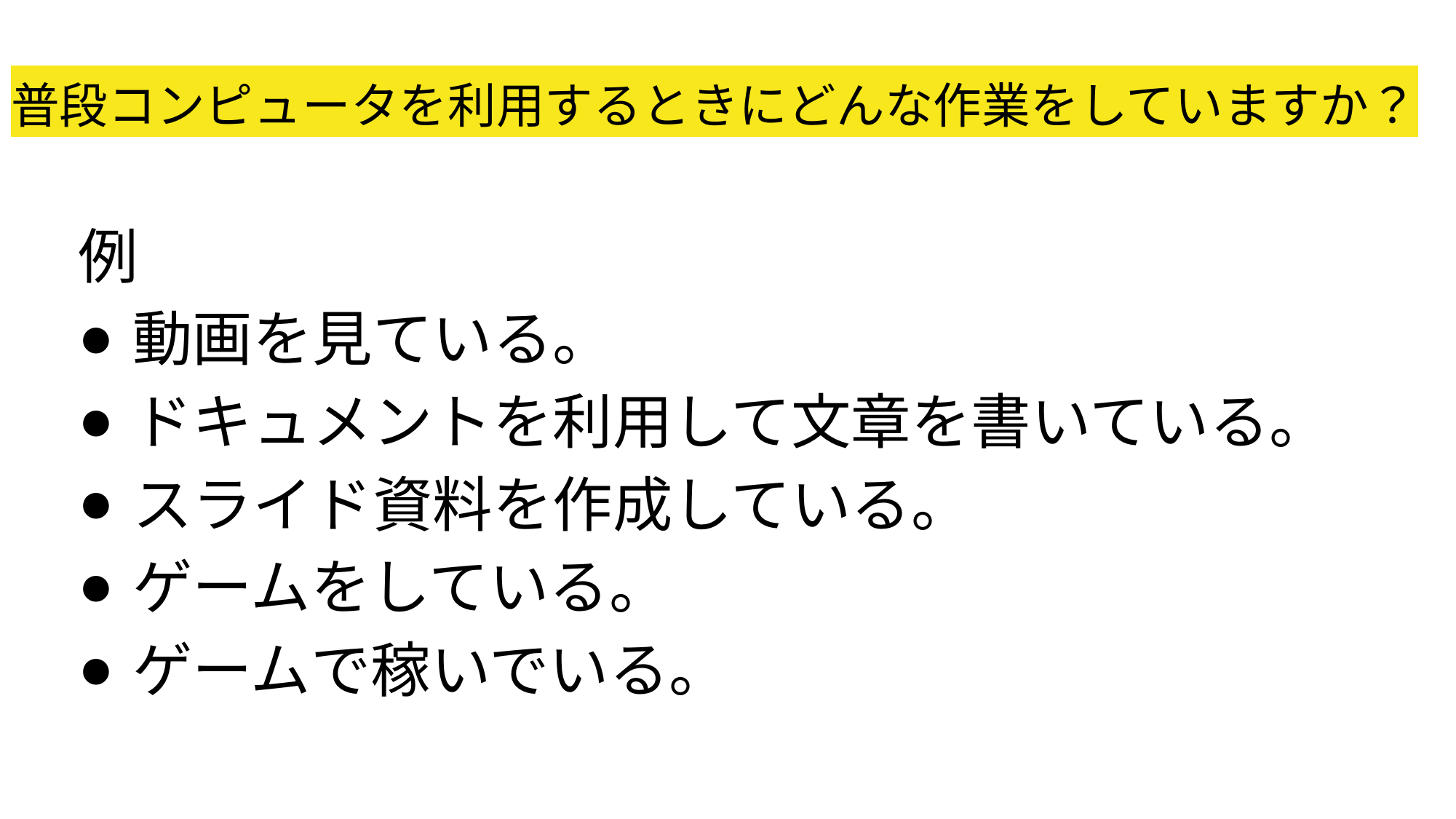

# 普段コンピュータを利用するときにどんな作業をしていますか？
例
動画を見ている。
ドキュメントを利用して文章を書いている。
スライド資料を作成している。
ゲームをしている。
ゲームで稼いでいる。